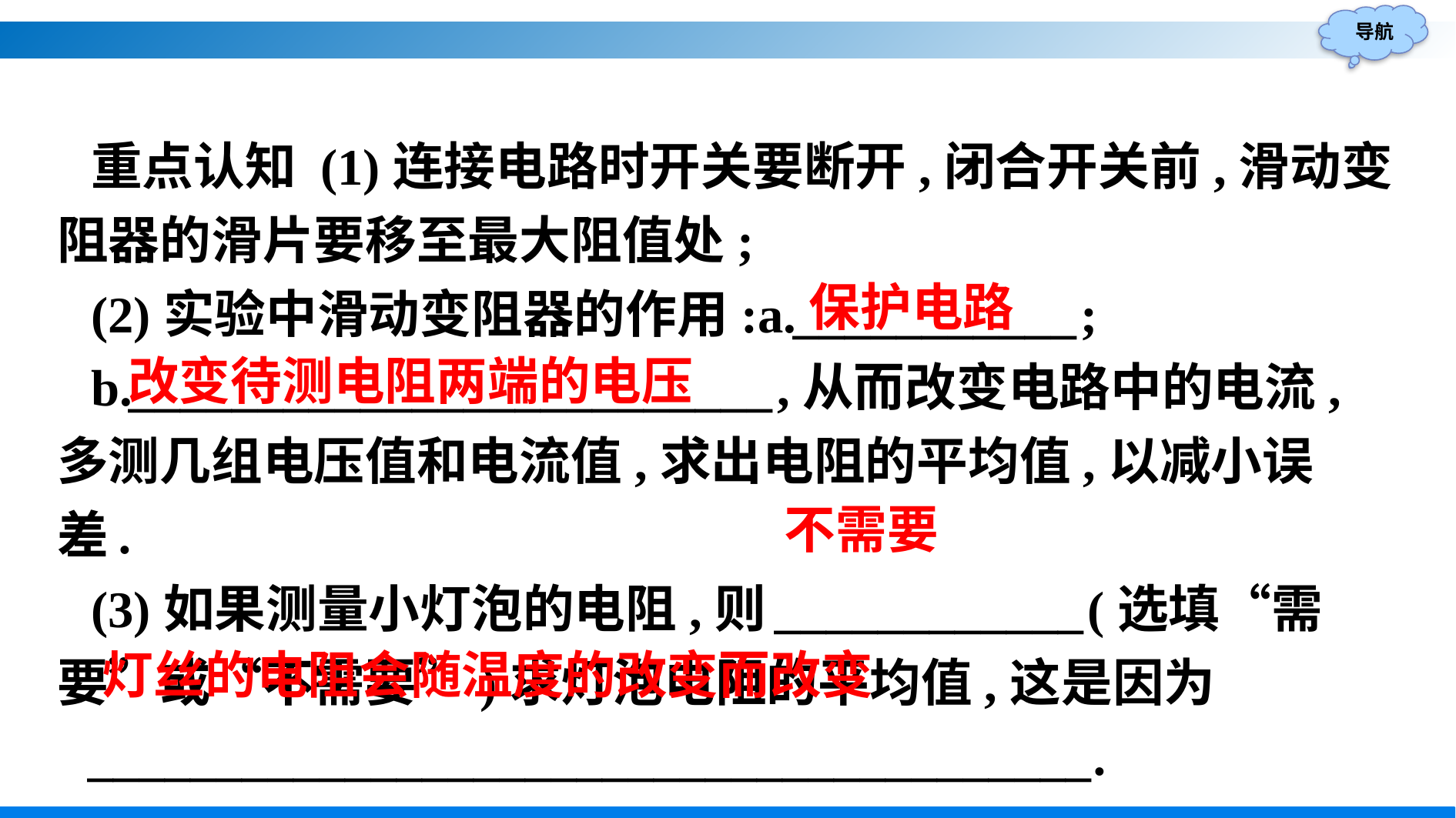

重点认知 (1)连接电路时开关要断开,闭合开关前,滑动变阻器的滑片要移至最大阻值处;
(2)实验中滑动变阻器的作用:a.___________;
b._________________________,从而改变电路中的电流,多测几组电压值和电流值,求出电阻的平均值,以减小误差.
(3)如果测量小灯泡的电阻,则____________(选填“需要”或“不需要”)求灯泡电阻的平均值,这是因为
_______________________________________.
保护电路
改变待测电阻两端的电压
不需要
灯丝的电阻会随温度的改变而改变